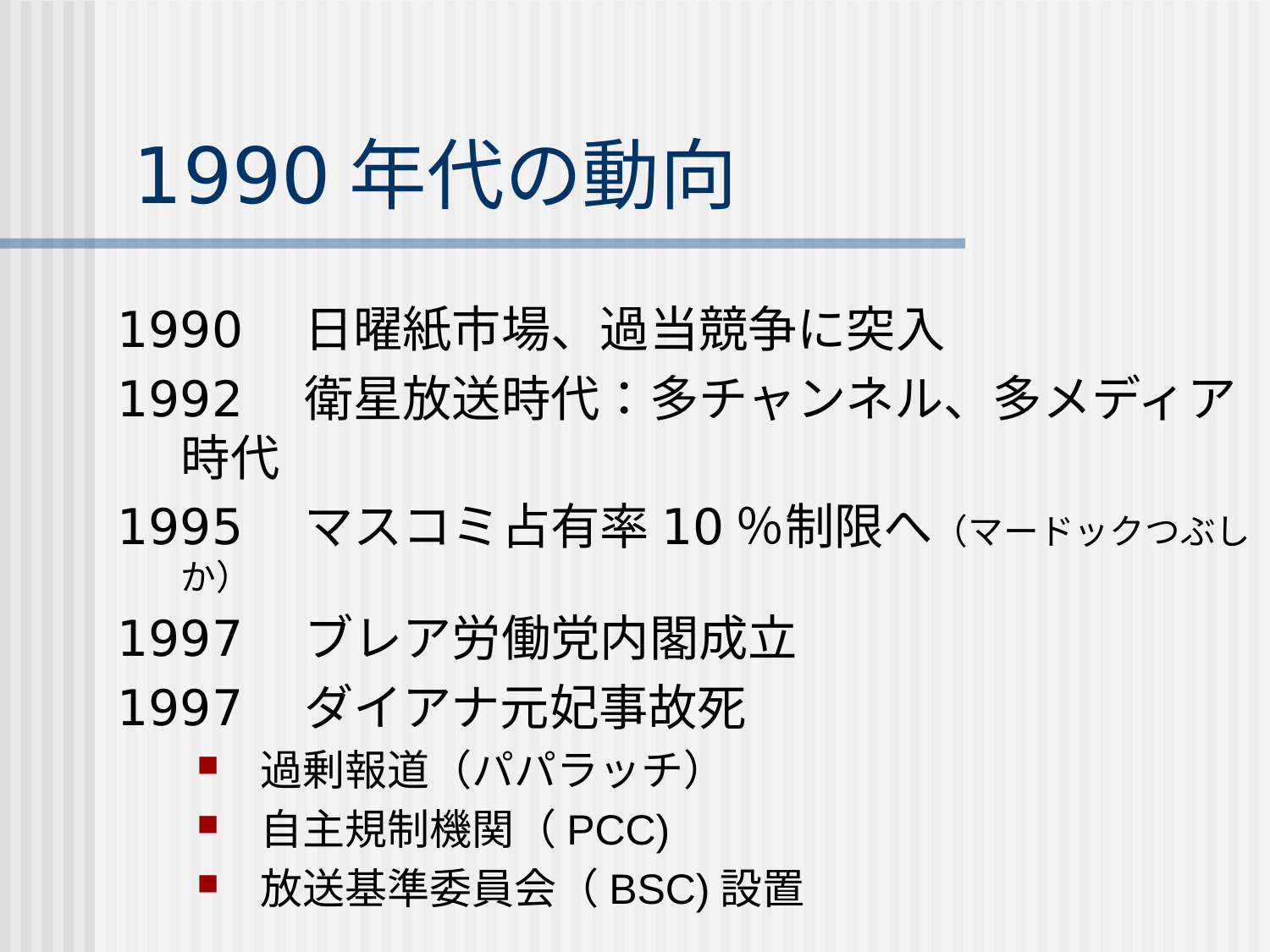

# 1990年代の動向
1990　日曜紙市場、過当競争に突入
1992　衛星放送時代：多チャンネル、多メディア時代
1995　マスコミ占有率10％制限へ（マードックつぶしか）
1997　ブレア労働党内閣成立
1997　ダイアナ元妃事故死
過剰報道（パパラッチ）
自主規制機関（PCC)
放送基準委員会（BSC)設置